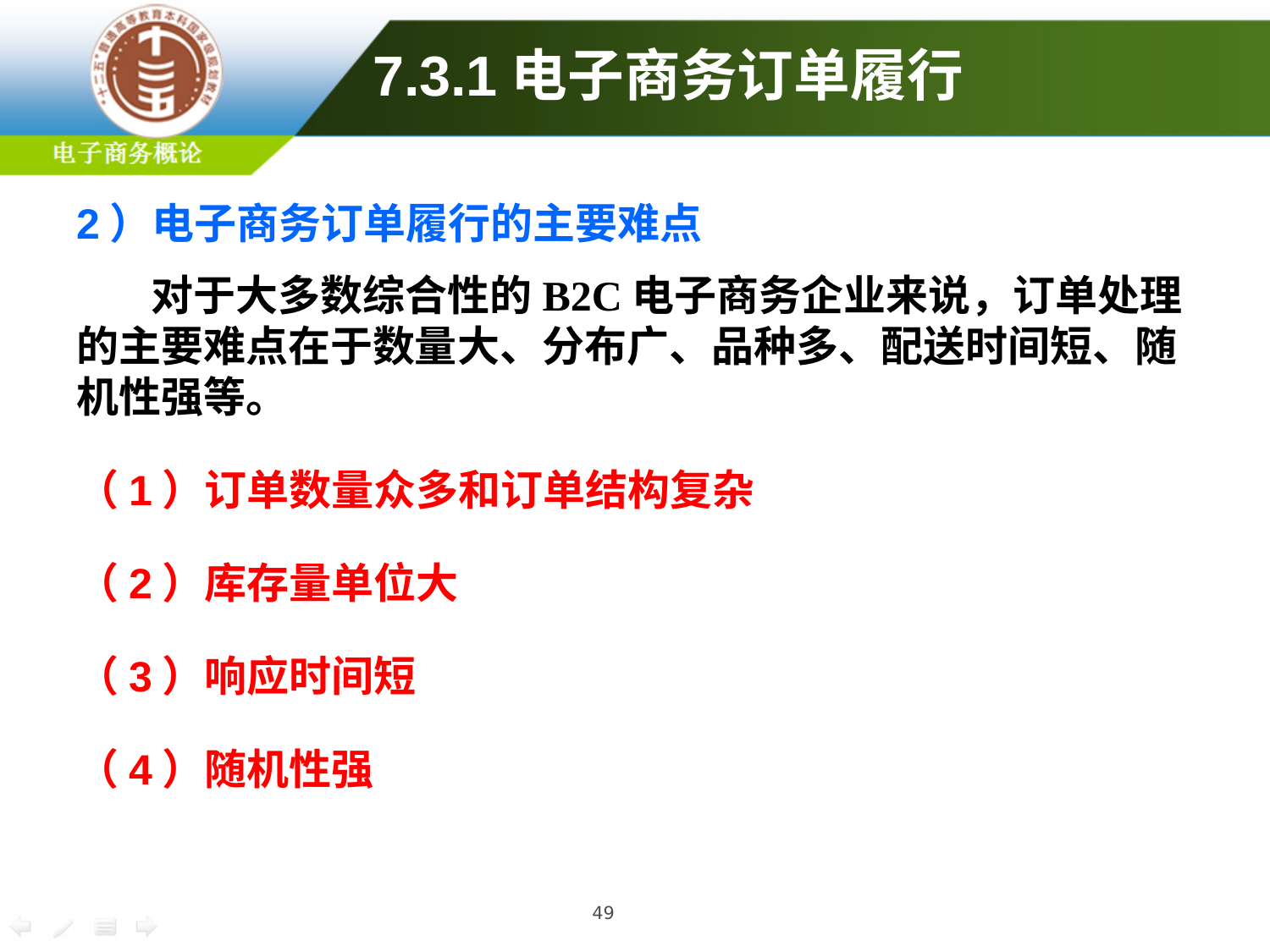

# 7.3.1电子商务订单履行
2）电子商务订单履行的主要难点
对于大多数综合性的B2C电子商务企业来说，订单处理的主要难点在于数量大、分布广、品种多、配送时间短、随机性强等。
（1）订单数量众多和订单结构复杂
（2）库存量单位大
（3）响应时间短
（4）随机性强
49